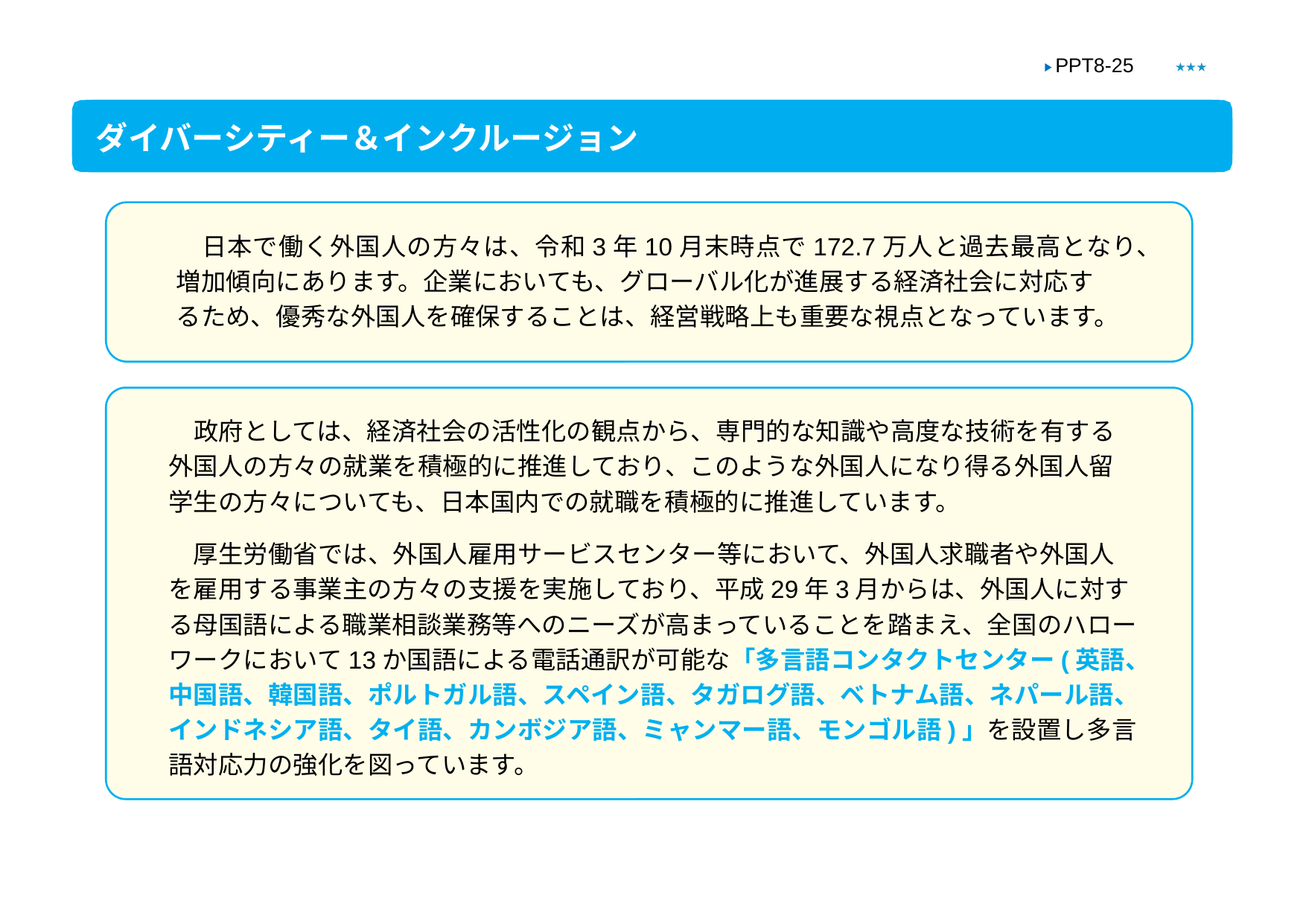

★★★
▶ PPT8-25

ダイバーシティー＆インクルージョン

　日本で働く外国人の方々は、令和3年10月末時点で172.7万人と過去最高となり、
増加傾向にあります。企業においても、グローバル化が進展する経済社会に対応す
るため、優秀な外国人を確保することは、経営戦略上も重要な視点となっています。

　政府としては、経済社会の活性化の観点から、専門的な知識や高度な技術を有する外国人の方々の就業を積極的に推進しており、このような外国人になり得る外国人留学生の方々についても、日本国内での就職を積極的に推進しています。
　厚生労働省では、外国人雇用サービスセンター等において、外国人求職者や外国人を雇用する事業主の方々の支援を実施しており、平成29年3月からは、外国人に対する母国語による職業相談業務等へのニーズが高まっていることを踏まえ、全国のハローワークにおいて13か国語による電話通訳が可能な「多言語コンタクトセンター(英語、中国語、韓国語、ポルトガル語、スペイン語、タガログ語、ベトナム語、ネパール語、インドネシア語、タイ語、カンボジア語、ミャンマー語、モンゴル語)」を設置し多言語対応力の強化を図っています。